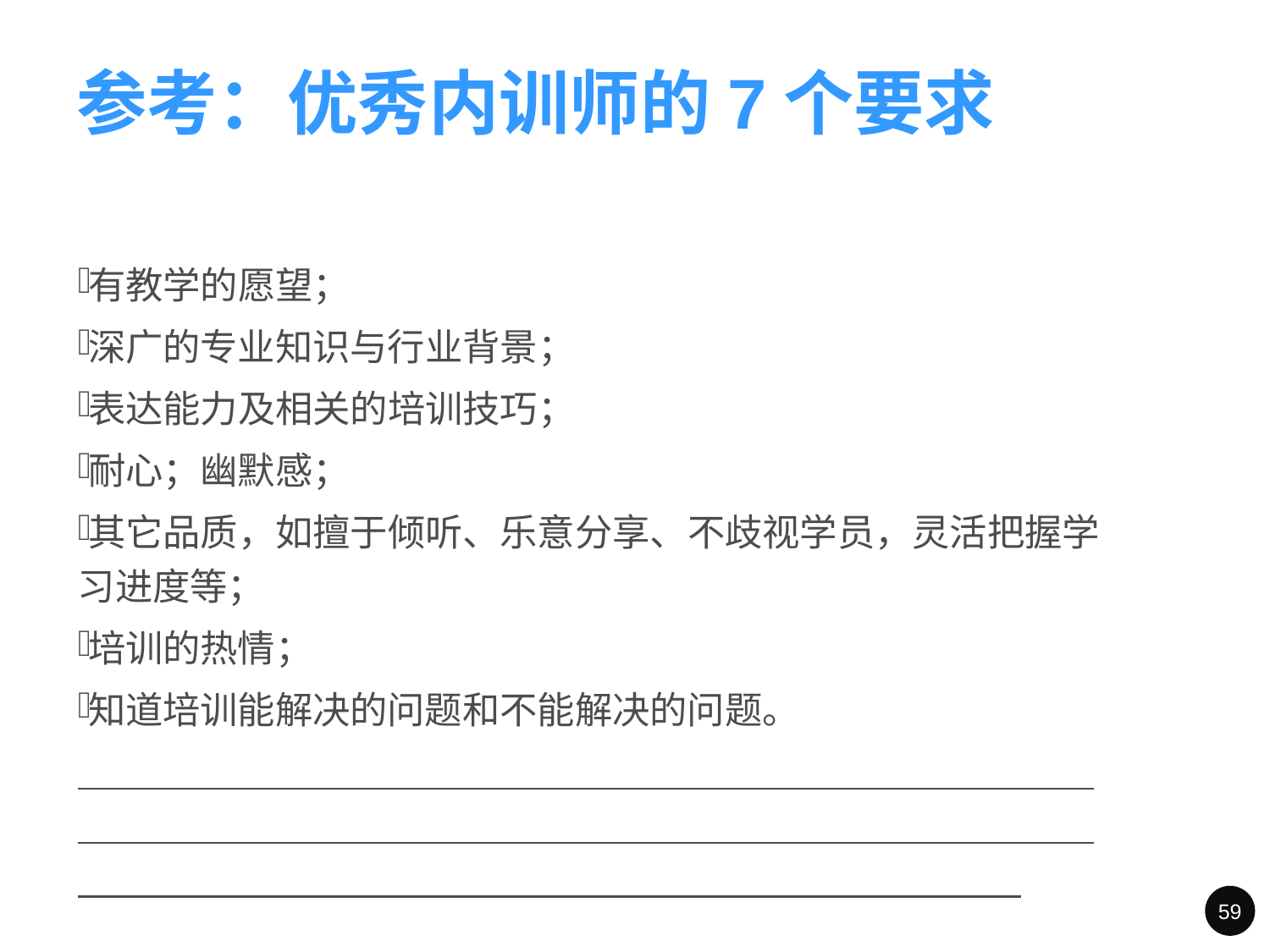

# 参考：优秀内训师的7个要求
有教学的愿望；
深广的专业知识与行业背景；
表达能力及相关的培训技巧；
耐心；幽默感；
其它品质，如擅于倾听、乐意分享、不歧视学员，灵活把握学习进度等；
培训的热情；
知道培训能解决的问题和不能解决的问题。